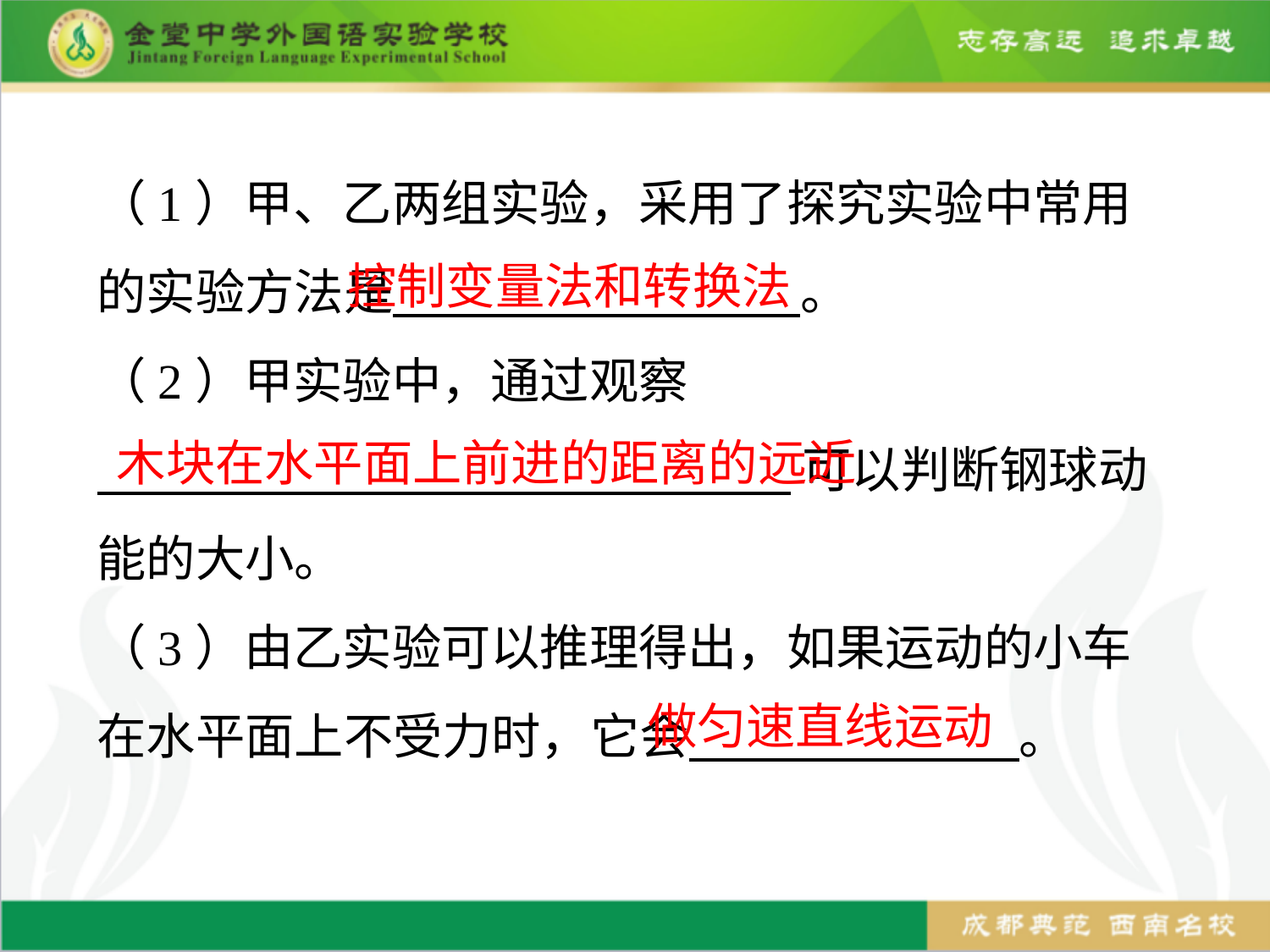

（1）甲、乙两组实验，采用了探究实验中常用的实验方法是                                     。
（2）甲实验中，通过观察
                                                               可以判断钢球动能的大小。
（3）由乙实验可以推理得出，如果运动的小车在水平面上不受力时，它会                              。
控制变量法和转换法
木块在水平面上前进的距离的远近
做匀速直线运动